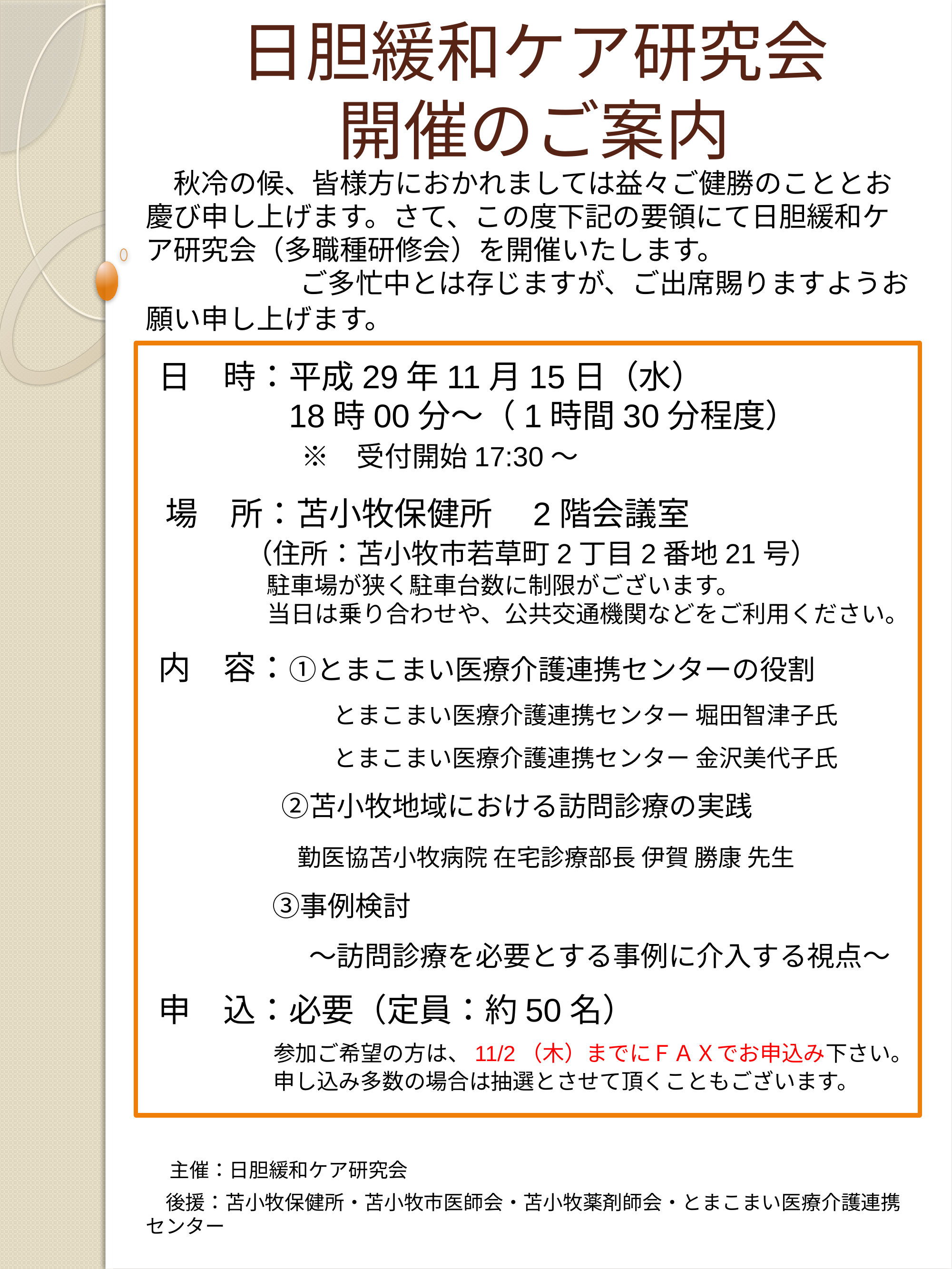

# 日胆緩和ケア研究会 開催のご案内

　秋冷の候、皆様方におかれましては益々ご健勝のこととお慶び申し上げます。さて、この度下記の要領にて日胆緩和ケア研究会（多職種研修会）を開催いたします。                                                        ご多忙中とは存じますが、ご出席賜りますようお願い申し上げます。

 日　時：平成29年11月15日（水）
　　　 　18時00分～（1時間30分程度）
　　　　　※　受付開始17:30～
  場　所：苫小牧保健所　2階会議室
　　 　（住所：苫小牧市若草町2丁目2番地21号）
　　 　　　　駐車場が狭く駐車台数に制限がございます。
　　　　　 当日は乗り合わせや、公共交通機関などをご利用ください。
 内　容：①とまこまい医療介護連携センターの役割
　　　　　　　　とまこまい医療介護連携センター 堀田智津子氏
　　　　　　　　とまこまい医療介護連携センター 金沢美代子氏
　　　　　②苫小牧地域における訪問診療の実践
               　　勤医協苫小牧病院 在宅診療部長 伊賀 勝康 先生
　　　　   ③事例検討
　　　　　　～訪問診療を必要とする事例に介入する視点～
 申　込：必要（定員：約50名）
　　　　参加ご希望の方は、11/2（木）までにＦＡＸでお申込み下さい。
　　　　　　申し込み多数の場合は抽選とさせて頂くこともございます。

　主催：日胆緩和ケア研究会
　後援：苫小牧保健所・苫小牧市医師会・苫小牧薬剤師会・とまこまい医療介護連携センター